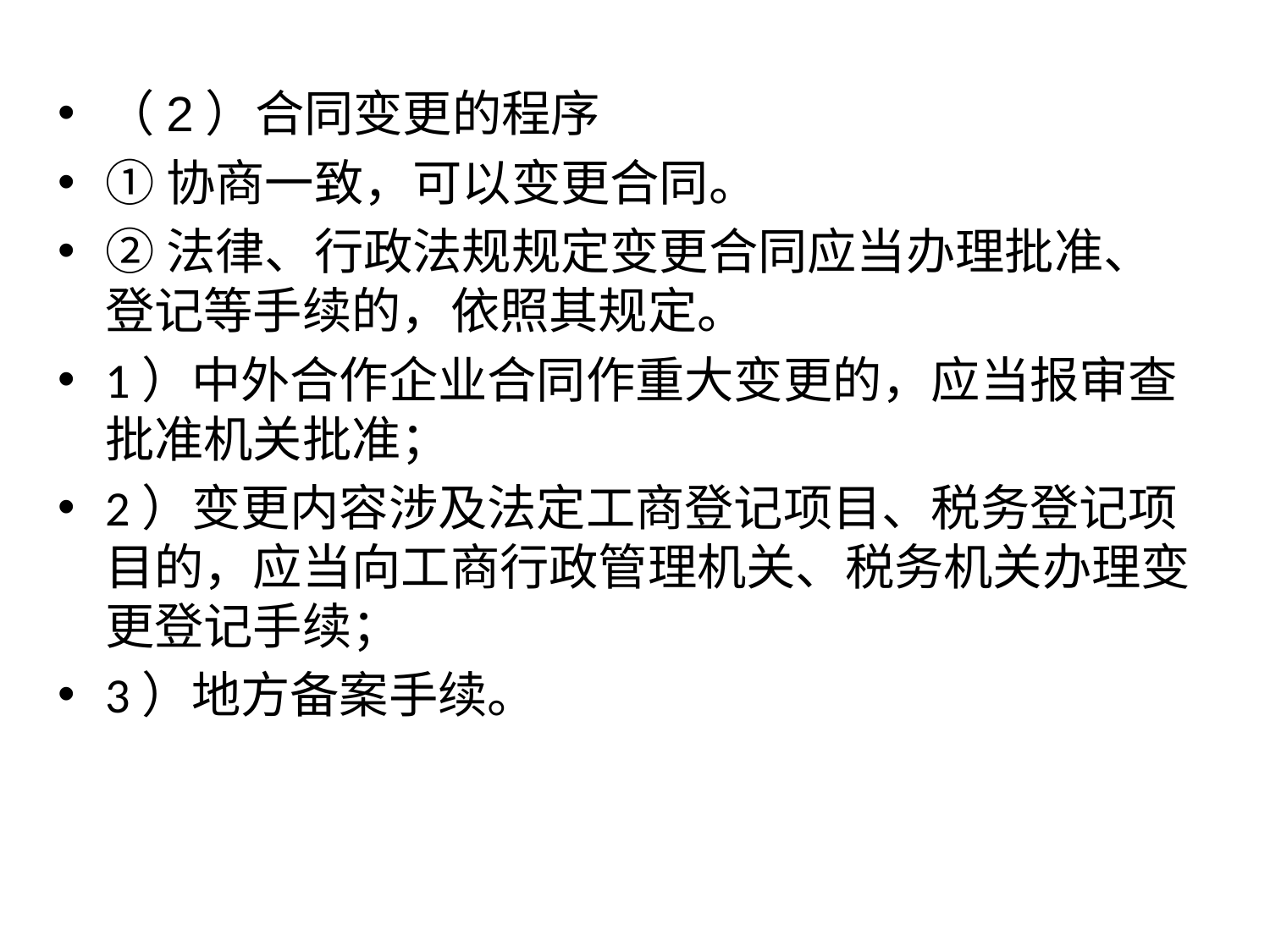

（2）合同变更的程序
①协商一致，可以变更合同。
②法律、行政法规规定变更合同应当办理批准、登记等手续的，依照其规定。
1）中外合作企业合同作重大变更的，应当报审查批准机关批准；
2）变更内容涉及法定工商登记项目、税务登记项目的，应当向工商行政管理机关、税务机关办理变更登记手续；
3）地方备案手续。